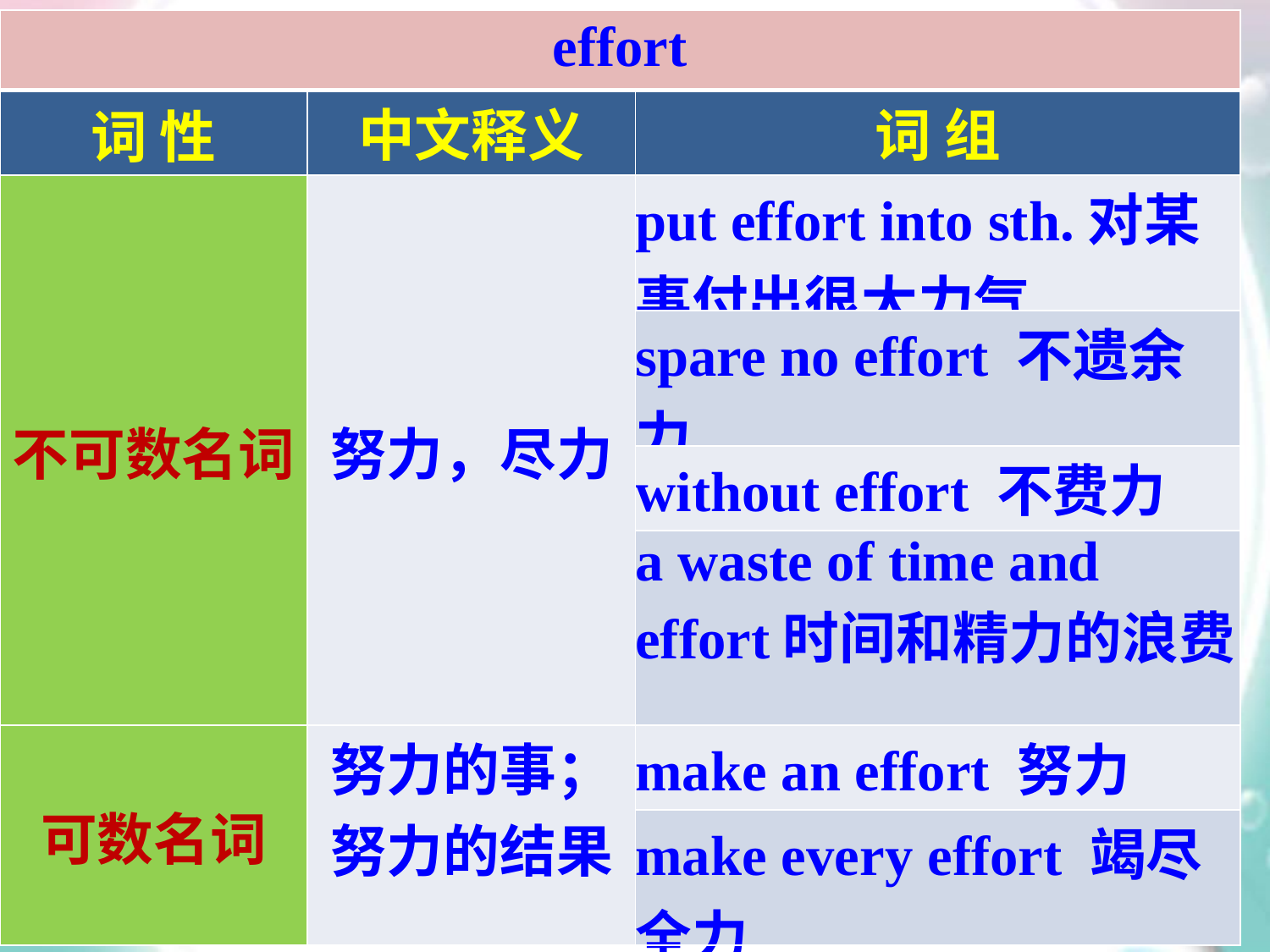

| effort |  |  |
| --- | --- | --- |
| 词 性 | 中文释义 | 词 组 |
| 不可数名词 | 努力，尽力 | put effort into sth.对某事付出很大力气 |
|  |  | spare no effort 不遗余力 |
|  |  | without effort 不费力 |
|  |  | a waste of time and effort时间和精力的浪费 |
| 可数名词 | 努力的事； 努力的结果 | make an effort 努力 |
|  |  | make every effort 竭尽全力 |